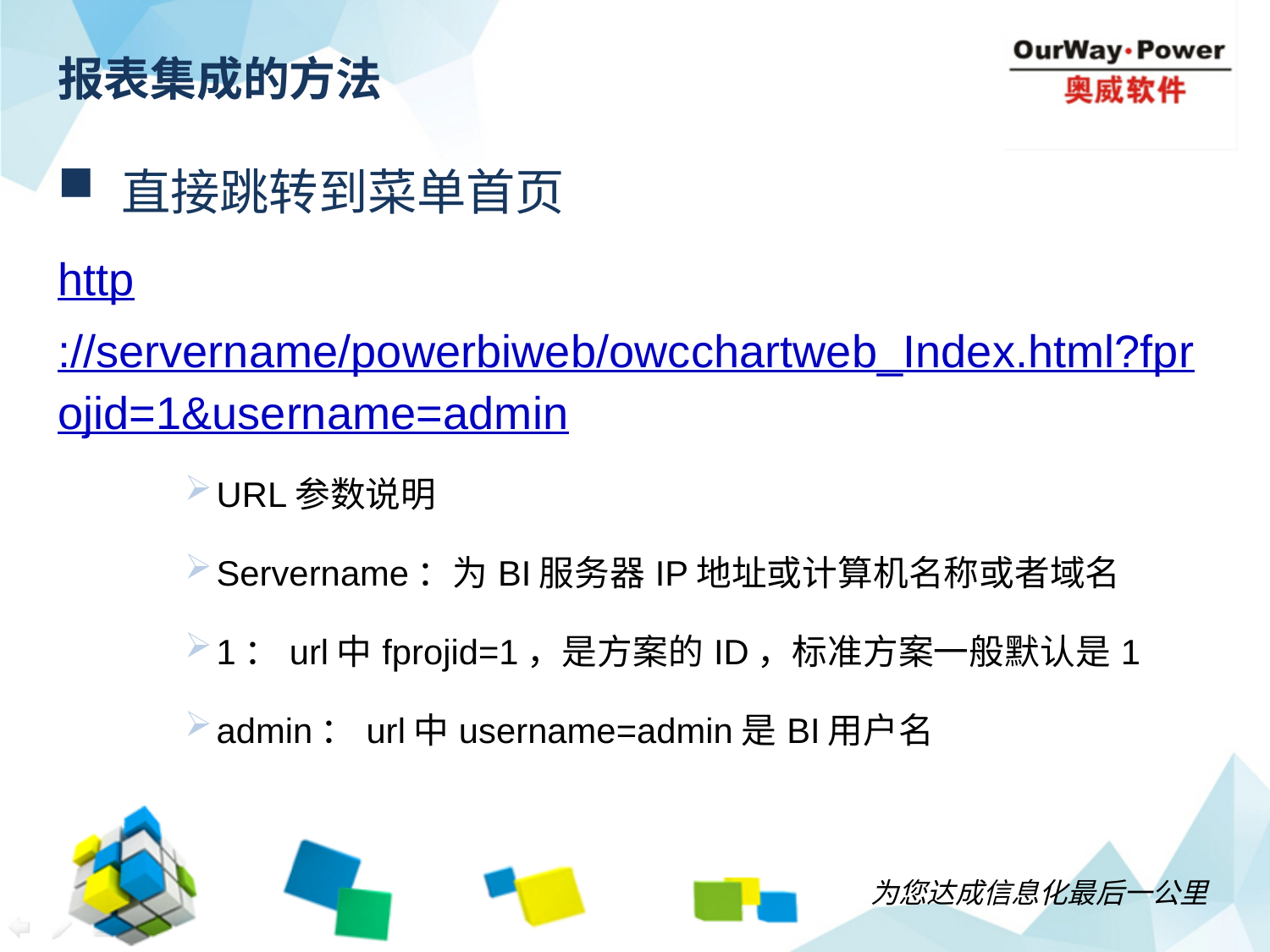

# 报表集成的方法
直接跳转到菜单首页
http://servername/powerbiweb/owcchartweb_Index.html?fprojid=1&username=admin
URL参数说明
Servername：为BI服务器IP地址或计算机名称或者域名
1：url中fprojid=1，是方案的ID，标准方案一般默认是1
admin：url中username=admin是BI用户名